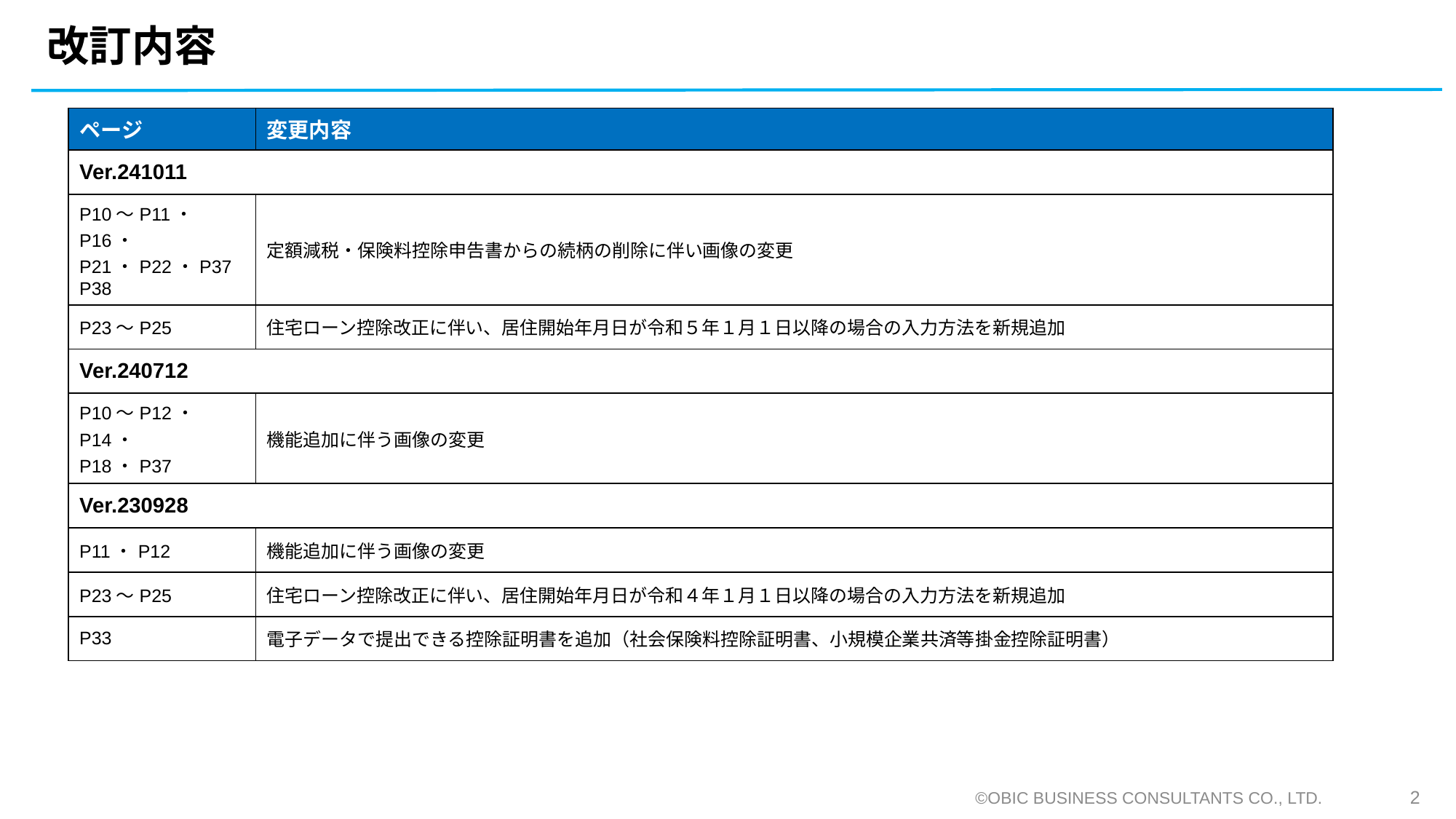

# 改訂内容

| ページ | 変更内容 |
| --- | --- |
| Ver.241011 |  |
| P10～P11・P16・ P21・P22・P37 P38 | 定額減税・保険料控除申告書からの続柄の削除に伴い画像の変更 |
| P23～P25 | 住宅ローン控除改正に伴い、居住開始年月日が令和５年１月１日以降の場合の入力方法を新規追加 |
| Ver.240712 |  |
| P10～P12・P14・ P18・P37 | 機能追加に伴う画像の変更 |
| Ver.230928 |  |
| P11・P12 | 機能追加に伴う画像の変更 |
| P23～P25 | 住宅ローン控除改正に伴い、居住開始年月日が令和４年１月１日以降の場合の入力方法を新規追加 |
| P33 | 電子データで提出できる控除証明書を追加（社会保険料控除証明書、小規模企業共済等掛金控除証明書） |
©OBIC BUSINESS CONSULTANTS CO., LTD.
2